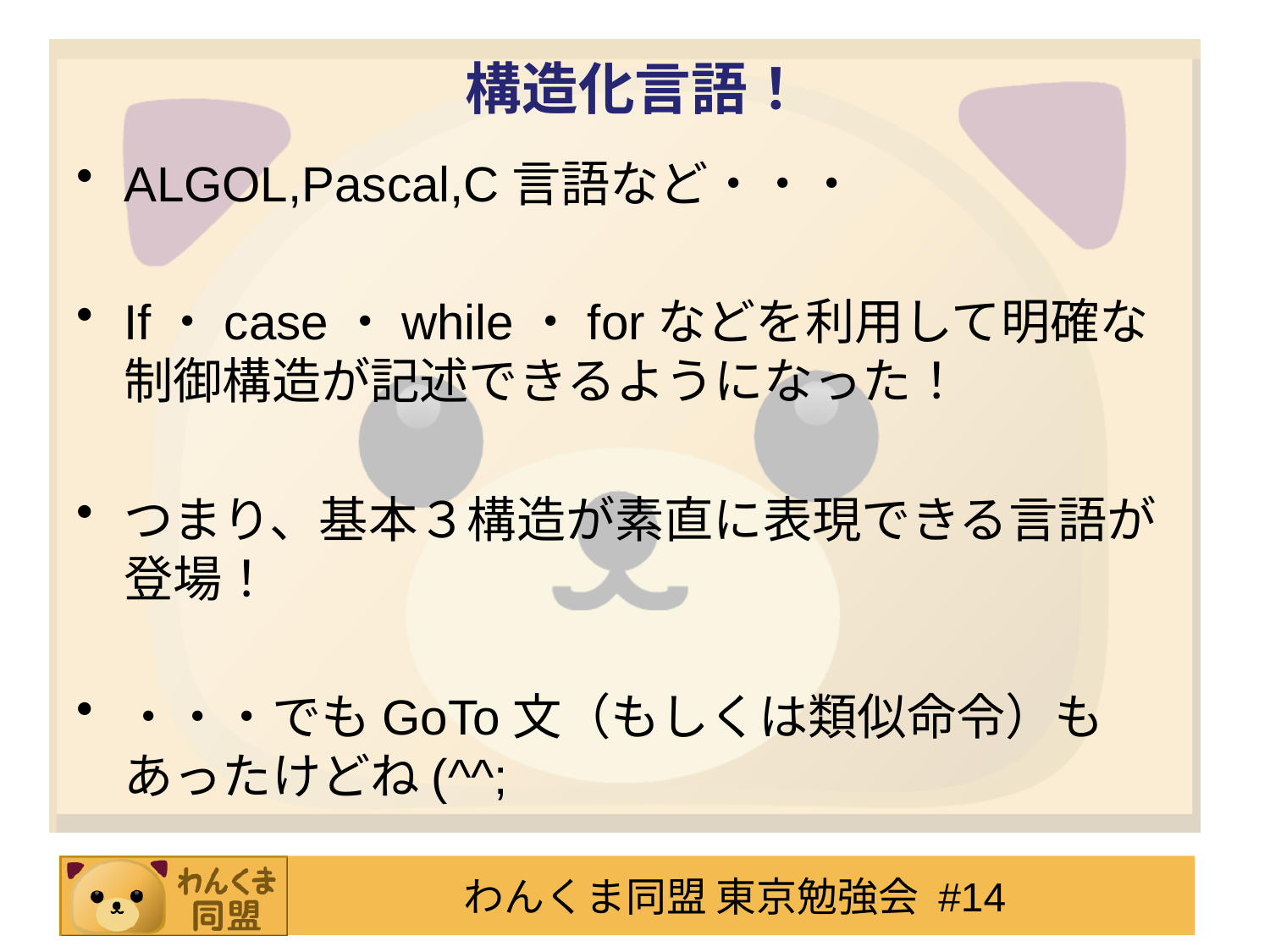

# 構造化言語！
ALGOL,Pascal,C言語など・・・

If・case・while・forなどを利用して明確な制御構造が記述できるようになった！

つまり、基本３構造が素直に表現できる言語が登場！

・・・でもGoTo文（もしくは類似命令）もあったけどね(^^;